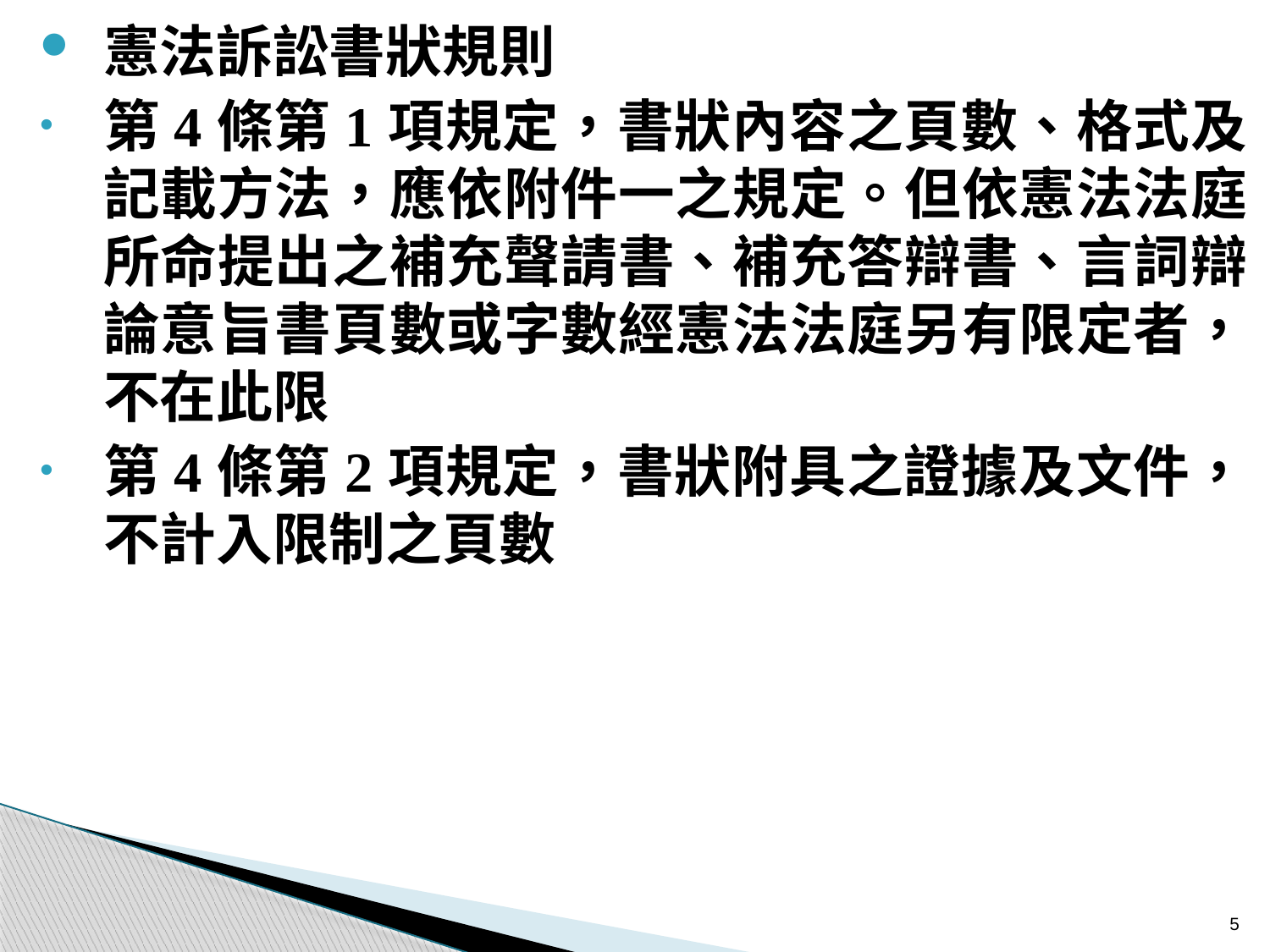

憲法訴訟書狀規則
第4條第1項規定，書狀內容之頁數、格式及記載方法，應依附件一之規定。但依憲法法庭所命提出之補充聲請書、補充答辯書、言詞辯論意旨書頁數或字數經憲法法庭另有限定者，不在此限
第4條第2項規定，書狀附具之證據及文件，不計入限制之頁數

5